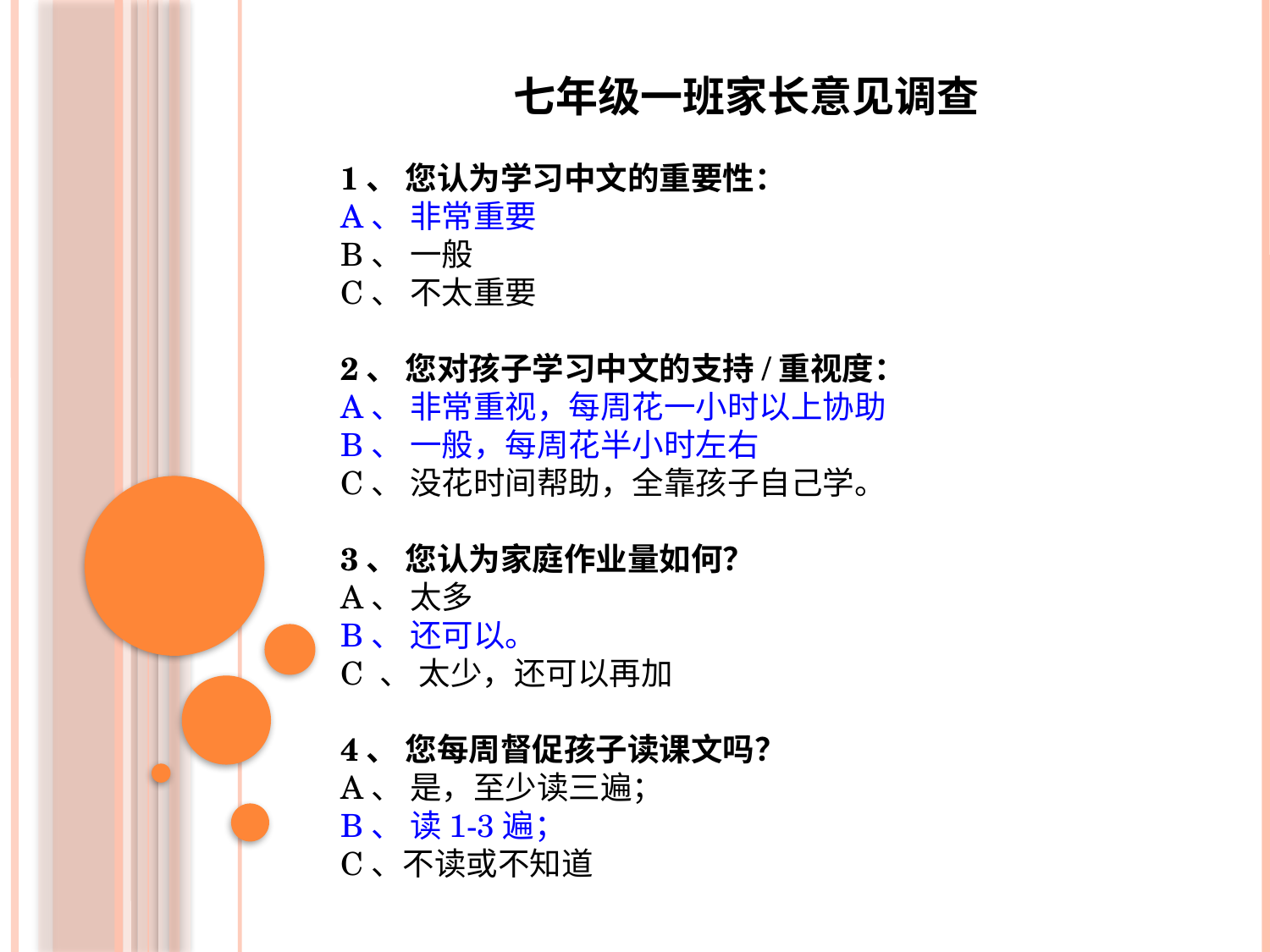

七年级一班家长意见调查

1、 您认为学习中文的重要性：
A、 非常重要
B、 一般
C、 不太重要

2、 您对孩子学习中文的支持/重视度：
A、 非常重视，每周花一小时以上协助
B、 一般，每周花半小时左右
C、 没花时间帮助，全靠孩子自己学。

3、 您认为家庭作业量如何？
A、 太多
B、 还可以。
C 、 太少，还可以再加

4、 您每周督促孩子读课文吗？
A、 是，至少读三遍；
B、 读1-3遍；
C、不读或不知道